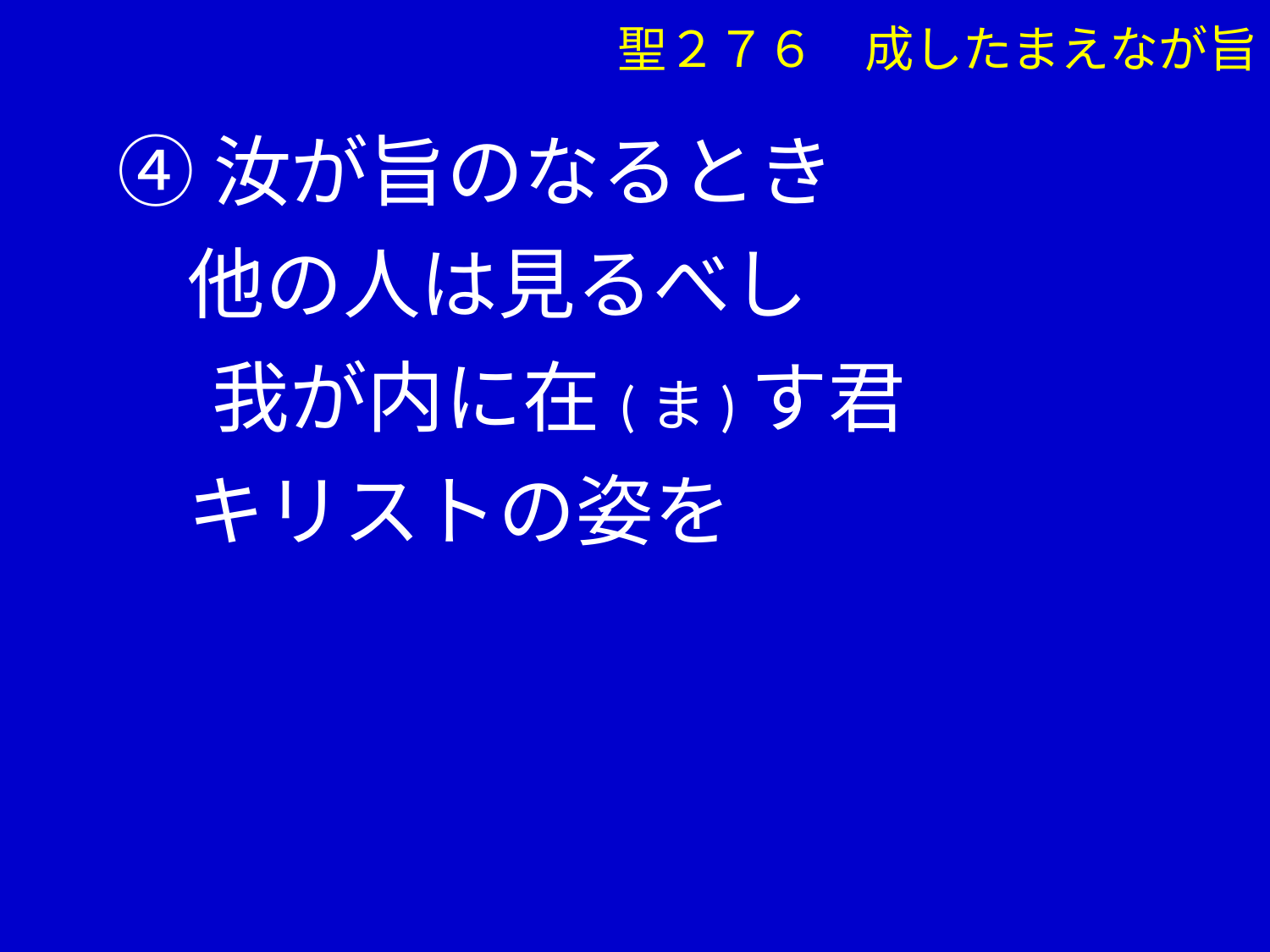

聖２７６　成したまえなが旨
④汝が旨のなるとき
   他の人は見るべし
　 我が内に在(ま)す君
   キリストの姿を